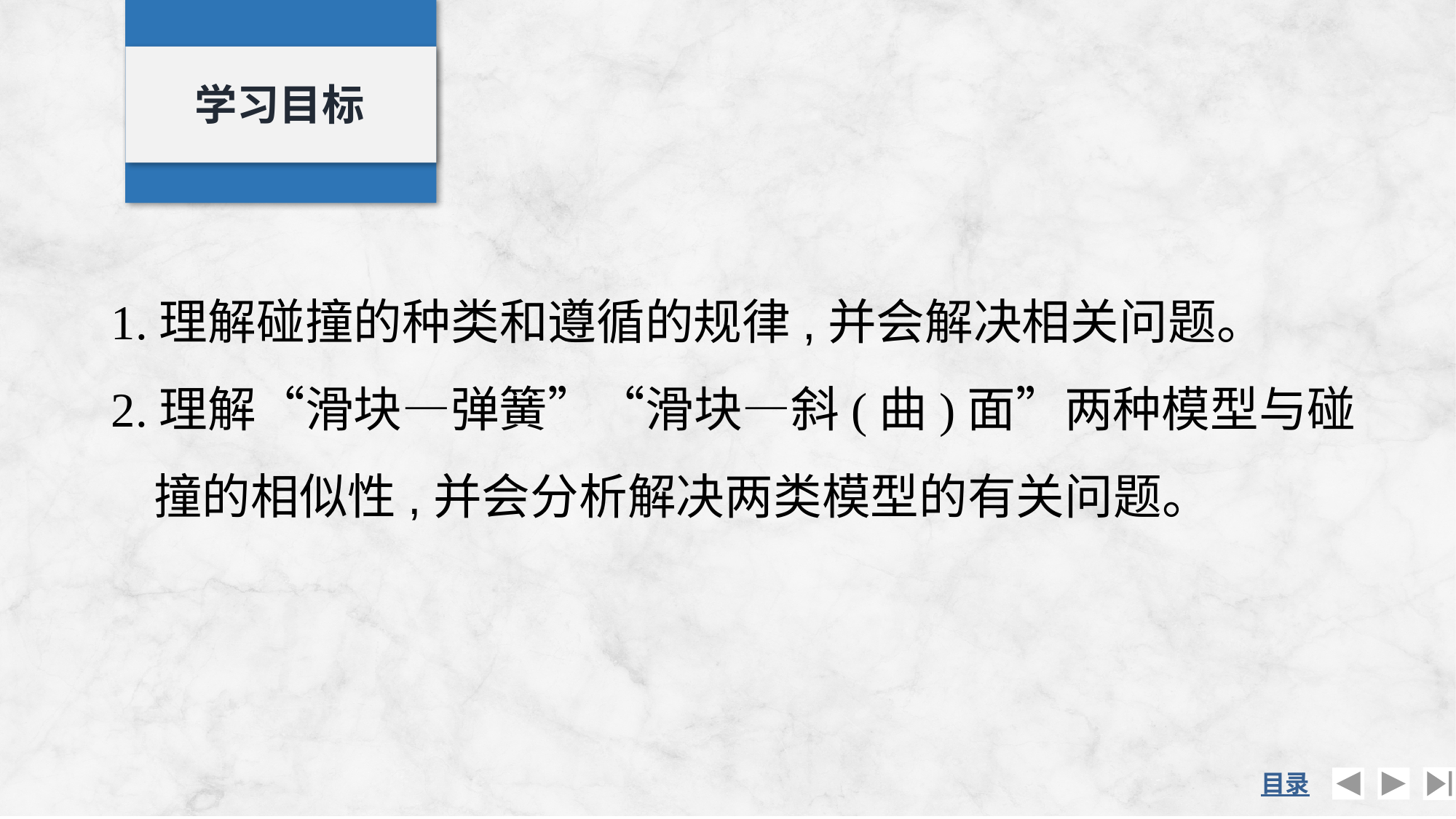

学习目标
1.理解碰撞的种类和遵循的规律,并会解决相关问题。
2.理解“滑块—弹簧”“滑块—斜(曲)面”两种模型与碰撞的相似性,并会分析解决两类模型的有关问题。